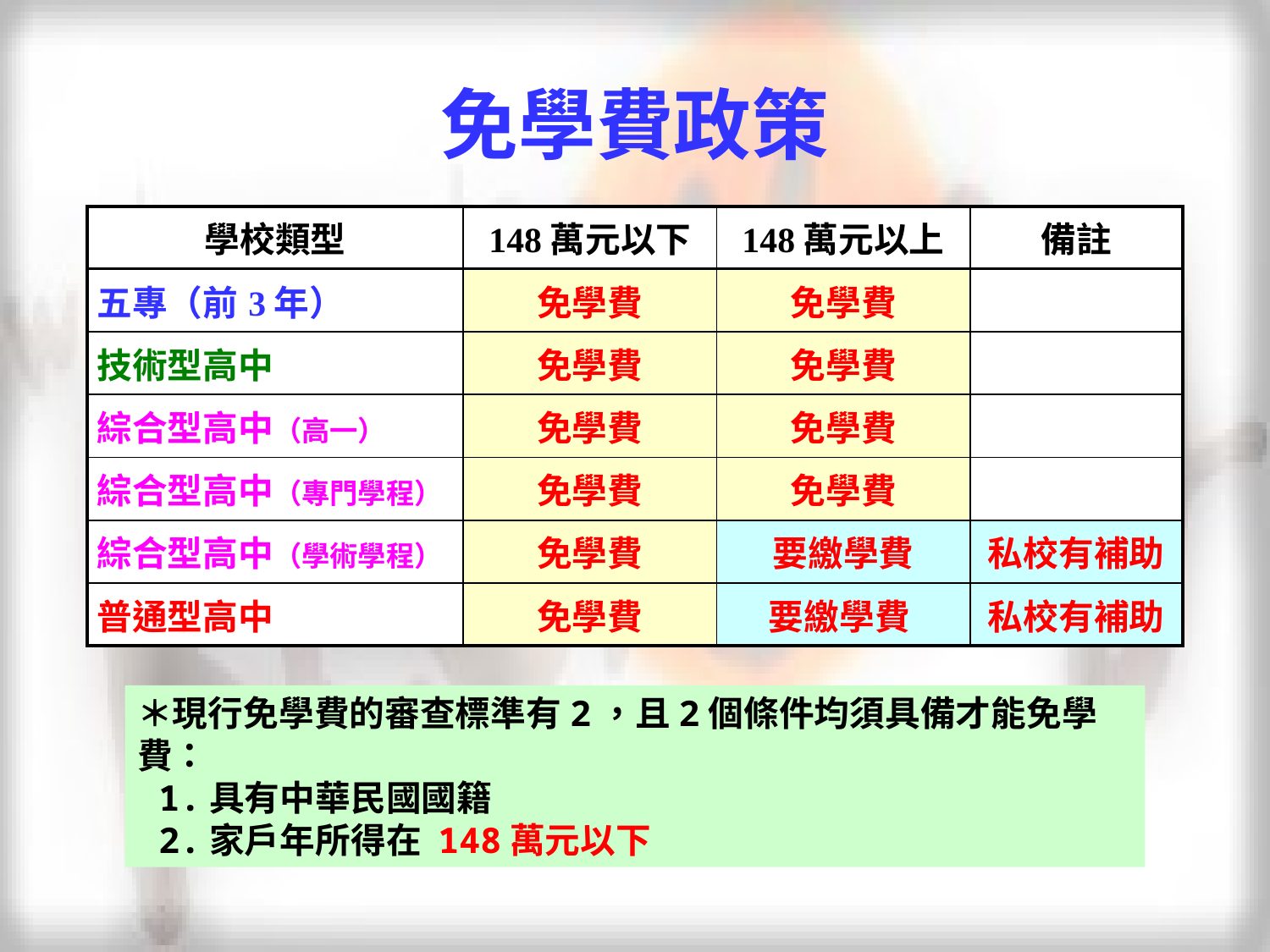

免學費政策
| 學校類型 | 148萬元以下 | 148萬元以上 | 備註 |
| --- | --- | --- | --- |
| 五專（前3年） | 免學費 | 免學費 |  |
| 技術型高中 | 免學費 | 免學費 |  |
| 綜合型高中（高一） | 免學費 | 免學費 |  |
| 綜合型高中（專門學程） | 免學費 | 免學費 |  |
| 綜合型高中（學術學程） | 免學費 | 要繳學費 | 私校有補助 |
| 普通型高中 | 免學費 | 要繳學費 | 私校有補助 |
＊現行免學費的審查標準有2，且2個條件均須具備才能免學費：
 1.具有中華民國國籍
 2.家戶年所得在 148萬元以下